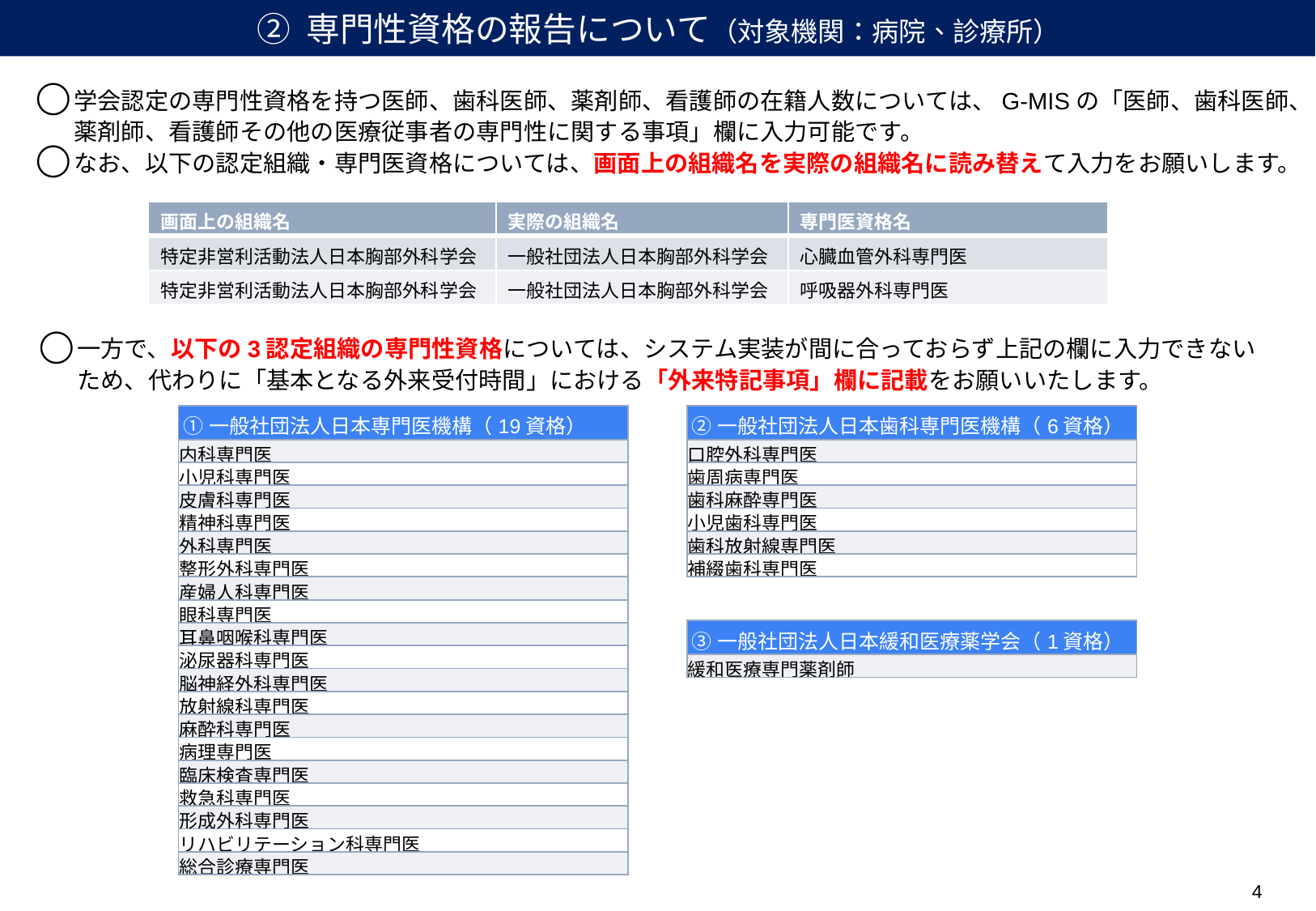

② 専門性資格の報告について（対象機関：病院、診療所）
学会認定の専門性資格を持つ医師、歯科医師、薬剤師、看護師の在籍人数については、G-MISの「医師、歯科医師、薬剤師、看護師その他の医療従事者の専門性に関する事項」欄に入力可能です。
なお、以下の認定組織・専門医資格については、画面上の組織名を実際の組織名に読み替えて入力をお願いします。
| 画面上の組織名 | 実際の組織名 | 専門医資格名 |
| --- | --- | --- |
| 特定非営利活動法人日本胸部外科学会 | 一般社団法人日本胸部外科学会 | 心臓血管外科専門医 |
| 特定非営利活動法人日本胸部外科学会 | 一般社団法人日本胸部外科学会 | 呼吸器外科専門医 |
一方で、以下の3認定組織の専門性資格については、システム実装が間に合っておらず上記の欄に入力できないため、代わりに「基本となる外来受付時間」における「外来特記事項」欄に記載をお願いいたします。
| ①一般社団法人日本専門医機構（19資格） |
| --- |
| 内科専門医 |
| 小児科専門医 |
| 皮膚科専門医 |
| 精神科専門医 |
| 外科専門医 |
| 整形外科専門医 |
| 産婦人科専門医 |
| 眼科専門医 |
| 耳鼻咽喉科専門医 |
| 泌尿器科専門医 |
| 脳神経外科専門医 |
| 放射線科専門医 |
| 麻酔科専門医 |
| 病理専門医 |
| 臨床検査専門医 |
| 救急科専門医 |
| 形成外科専門医 |
| リハビリテーション科専門医 |
| 総合診療専門医 |
| ②一般社団法人日本歯科専門医機構（6資格） |
| --- |
| 口腔外科専門医 |
| 歯周病専門医 |
| 歯科麻酔専門医 |
| 小児歯科専門医 |
| 歯科放射線専門医 |
| 補綴歯科専門医 |
| ③一般社団法人日本緩和医療薬学会（1資格） |
| --- |
| 緩和医療専門薬剤師 |
4